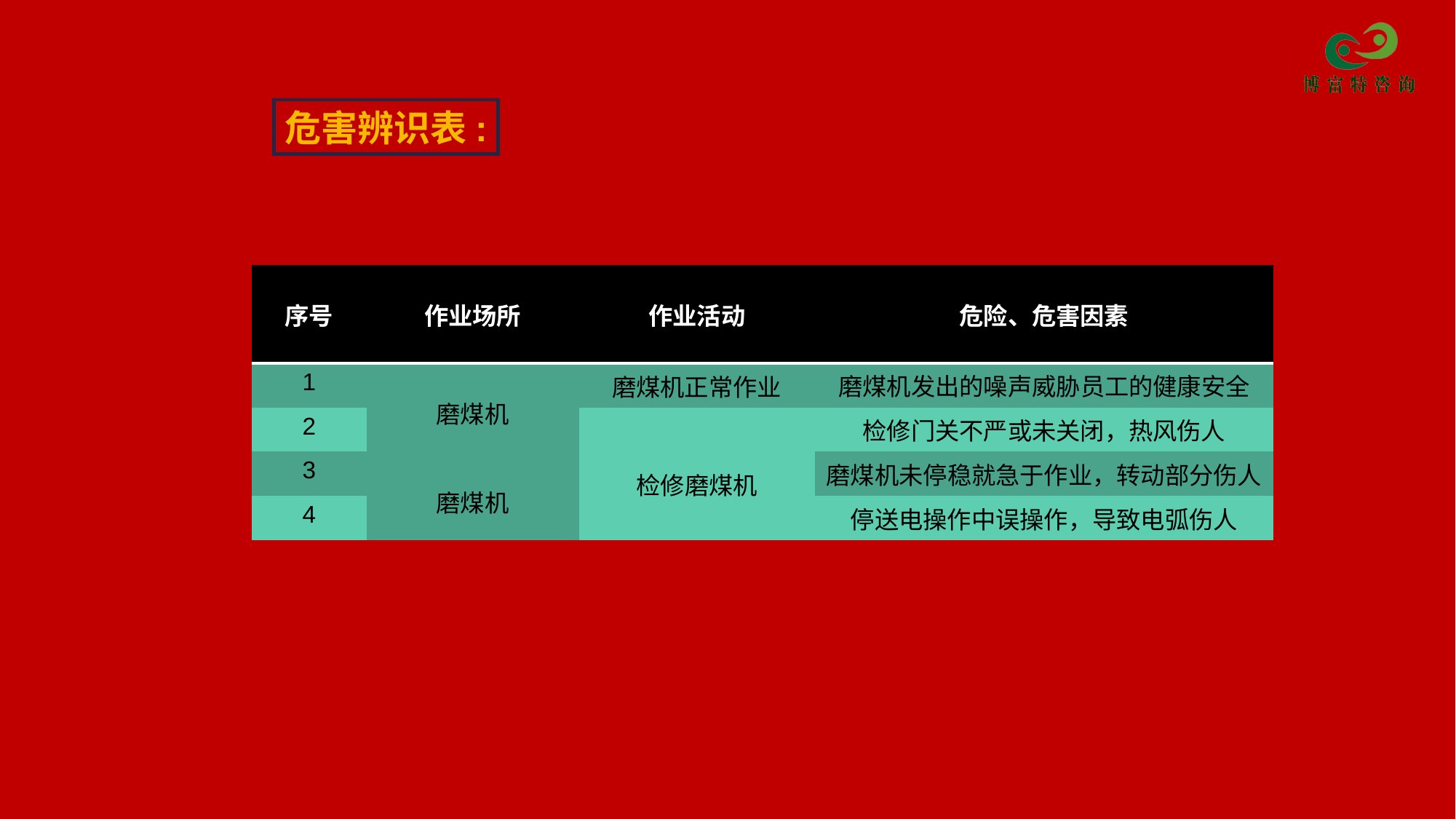

危害辨识表:
| 序号 | 作业场所 | 作业活动 | 危险、危害因素 |
| --- | --- | --- | --- |
| 1 | 磨煤机 | 磨煤机正常作业 | 磨煤机发出的噪声威胁员工的健康安全 |
| 2 |  | 检修磨煤机 | 检修门关不严或未关闭，热风伤人 |
| 3 | 磨煤机 |  | 磨煤机未停稳就急于作业，转动部分伤人 |
| 4 |  |  | 停送电操作中误操作，导致电弧伤人 |